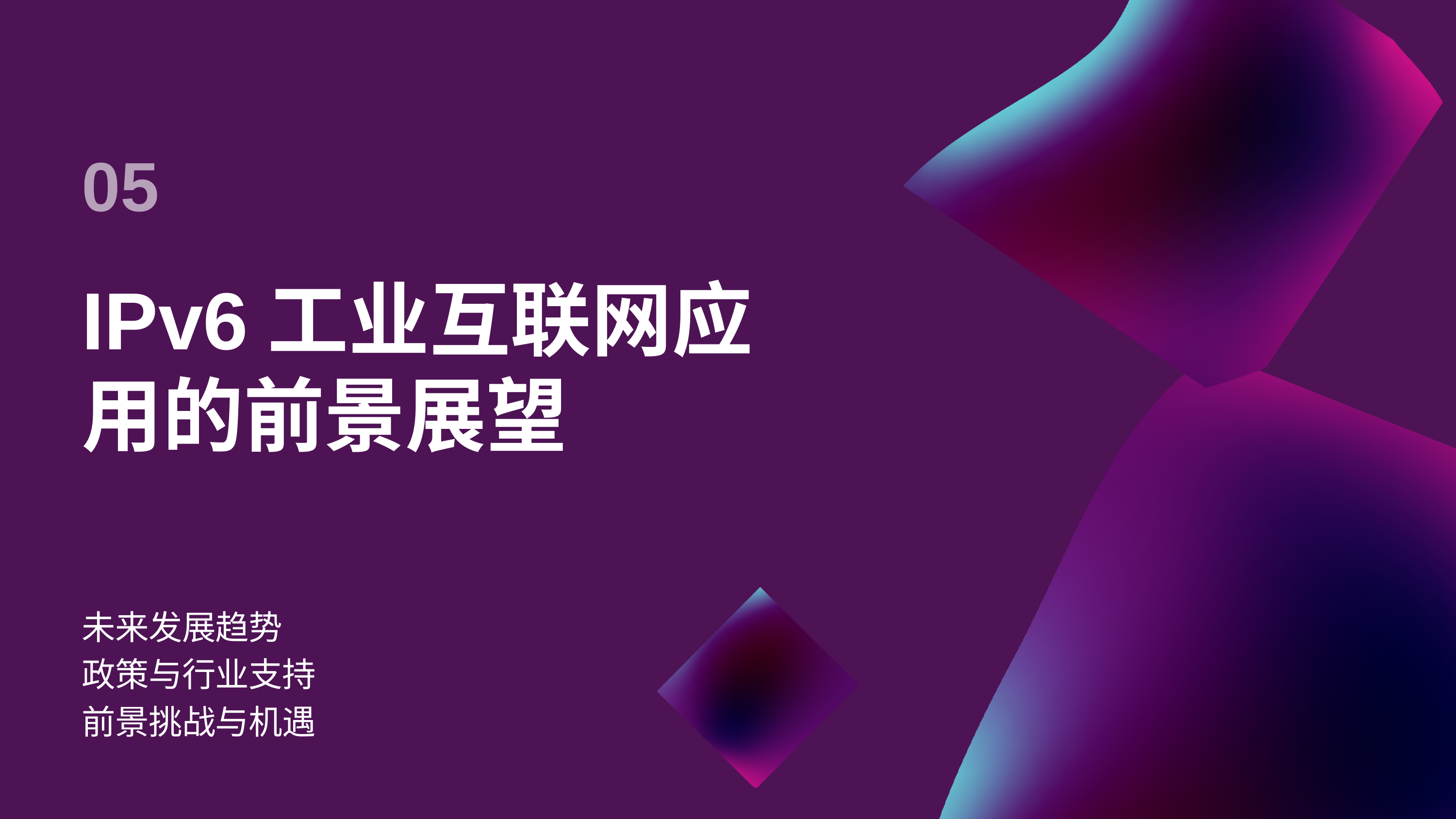

05
IPv6工业互联网应用的前景展望

未来发展趋势
政策与行业支持
前景挑战与机遇